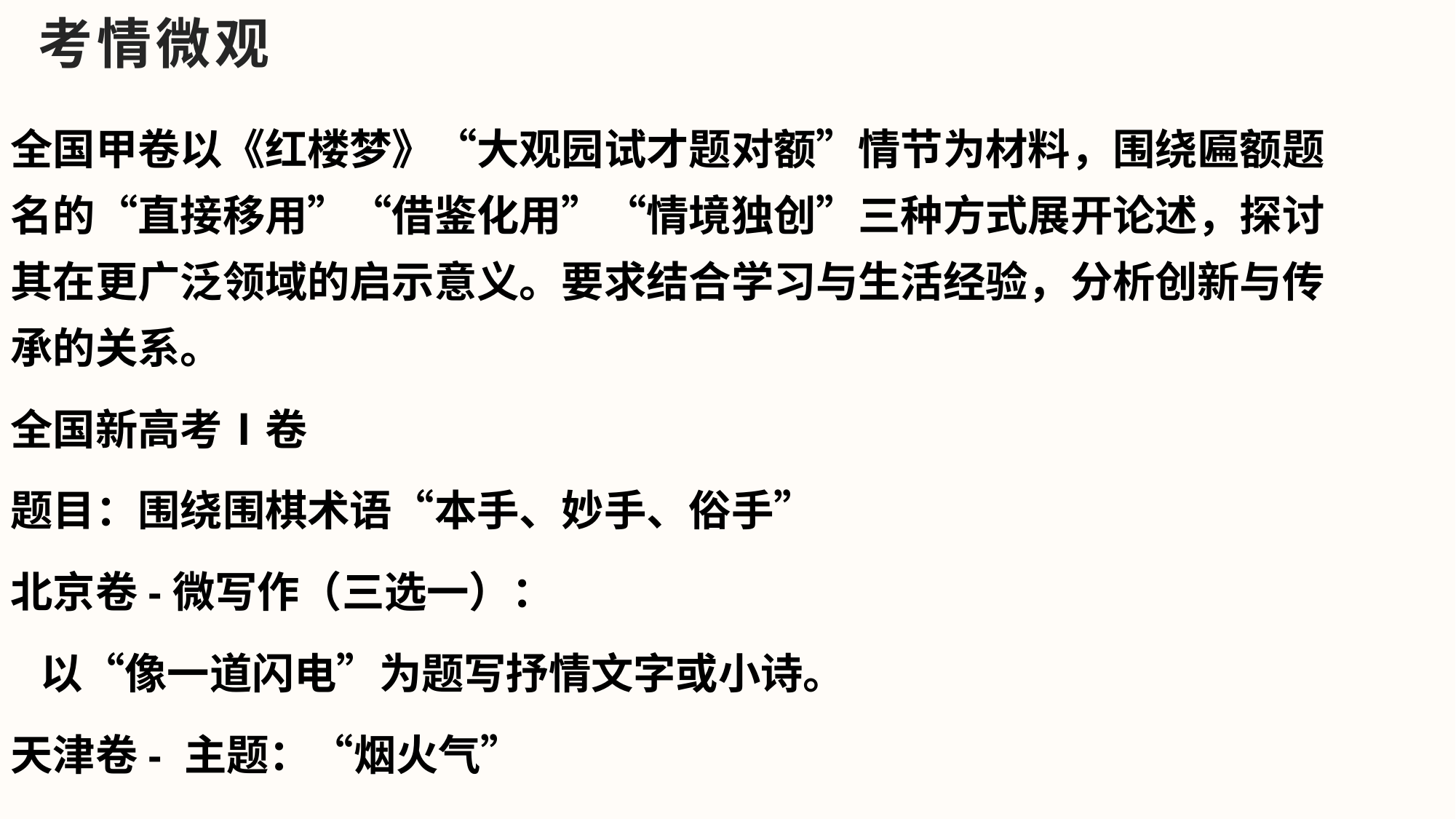

# 考情微观
全国甲卷以《红楼梦》“大观园试才题对额”情节为材料，围绕匾额题名的“直接移用”“借鉴化用”“情境独创”三种方式展开论述，探讨其在更广泛领域的启示意义。要求结合学习与生活经验，分析创新与传承的关系。
全国新高考Ⅰ卷
题目：围绕围棋术语“本手、妙手、俗手”
北京卷-微写作（三选一）：
  以“像一道闪电”为题写抒情文字或小诗。
天津卷- 主题：“烟火气”